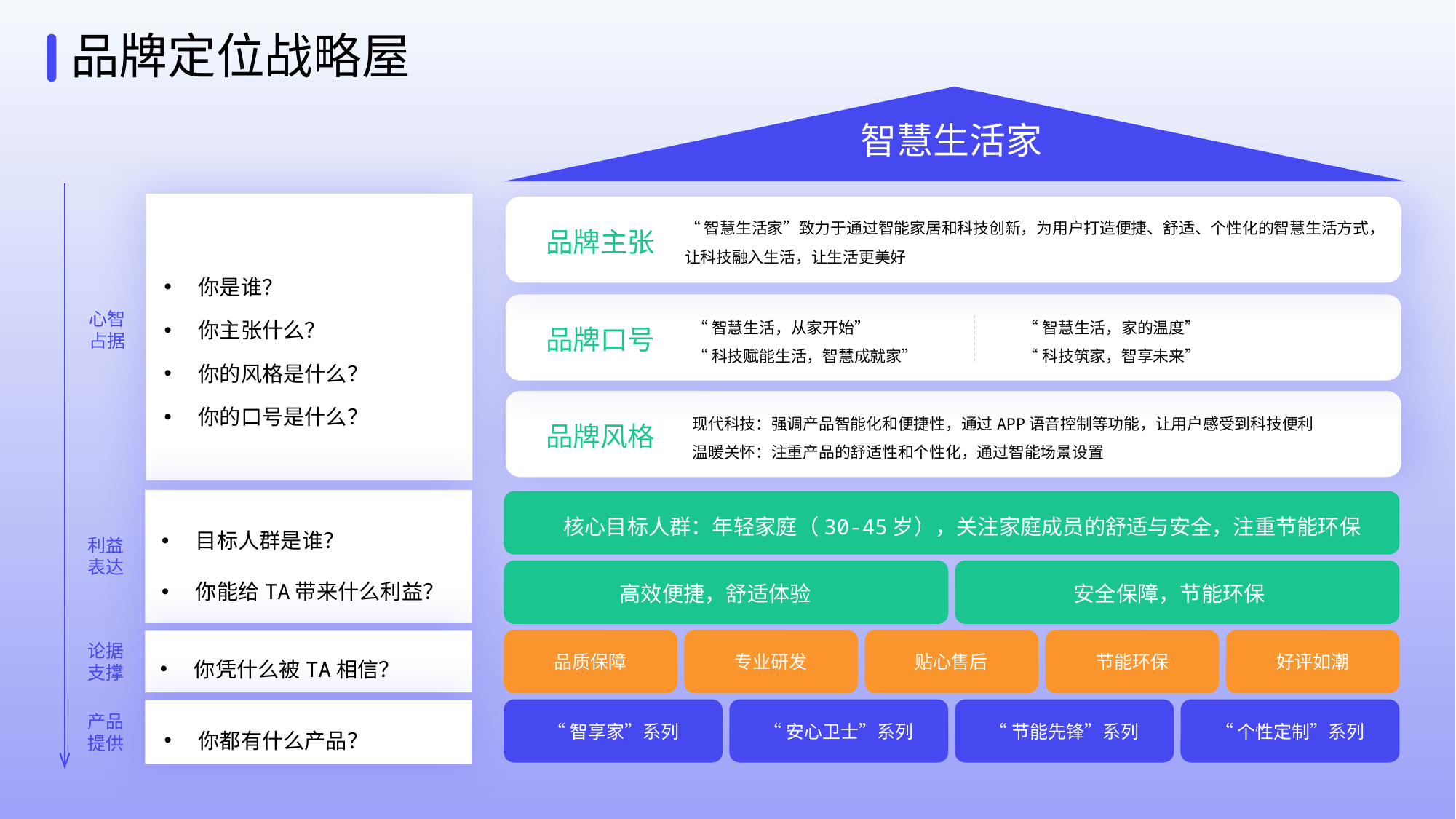

品牌定位战略屋

智慧生活家

“智慧生活家”致力于通过智能家居和科技创新，为用户打造便捷、舒适、个性化的智慧生活方式，让科技融入生活，让生活更美好
品牌主张
你是谁？
你主张什么？
你的风格是什么？
你的口号是什么？

心智
占据
“智慧生活，从家开始”
“科技赋能生活，智慧成就家”
“智慧生活，家的温度”
“科技筑家，智享未来”
品牌口号

现代科技：强调产品智能化和便捷性，通过APP语音控制等功能，让用户感受到科技便利
温暖关怀：注重产品的舒适性和个性化，通过智能场景设置
品牌风格

目标人群是谁？
你能给TA带来什么利益？
核心目标人群：年轻家庭（30-45岁），关注家庭成员的舒适与安全，注重节能环保
利益
表达

高效便捷，舒适体验
安全保障，节能环保
品质保障
专业研发
贴心售后
节能环保
好评如潮

你凭什么被TA相信？
论据
支撑
“智享家”系列
“安心卫士”系列
“节能先锋”系列
“个性定制”系列

你都有什么产品？
产品
提供